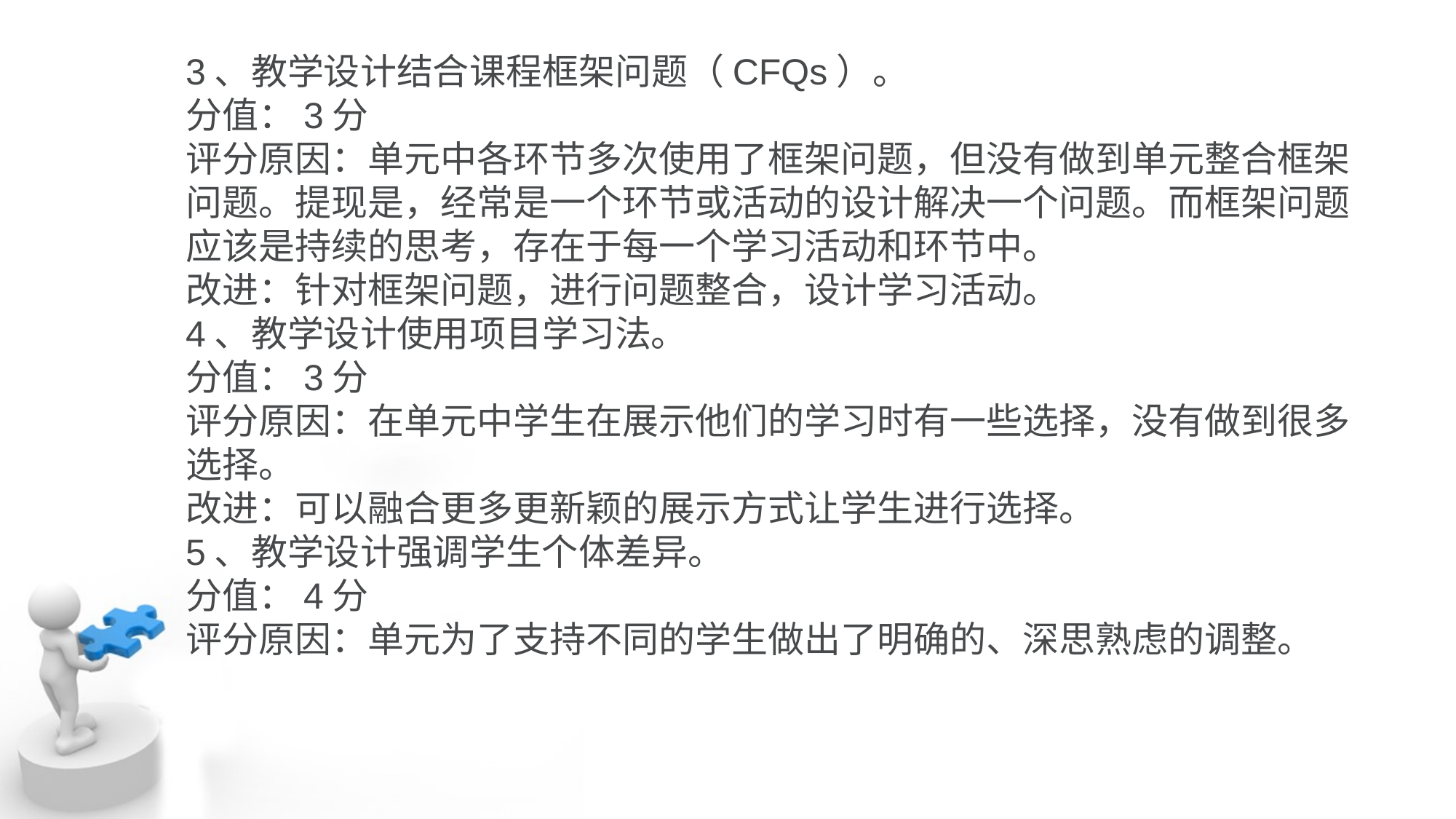

3、教学设计结合课程框架问题（CFQs）。
分值：3分
评分原因：单元中各环节多次使用了框架问题，但没有做到单元整合框架问题。提现是，经常是一个环节或活动的设计解决一个问题。而框架问题应该是持续的思考，存在于每一个学习活动和环节中。
改进：针对框架问题，进行问题整合，设计学习活动。
4、教学设计使用项目学习法。
分值：3分
评分原因：在单元中学生在展示他们的学习时有一些选择，没有做到很多选择。
改进：可以融合更多更新颖的展示方式让学生进行选择。
5、教学设计强调学生个体差异。
分值：4分
评分原因：单元为了支持不同的学生做出了明确的、深思熟虑的调整。